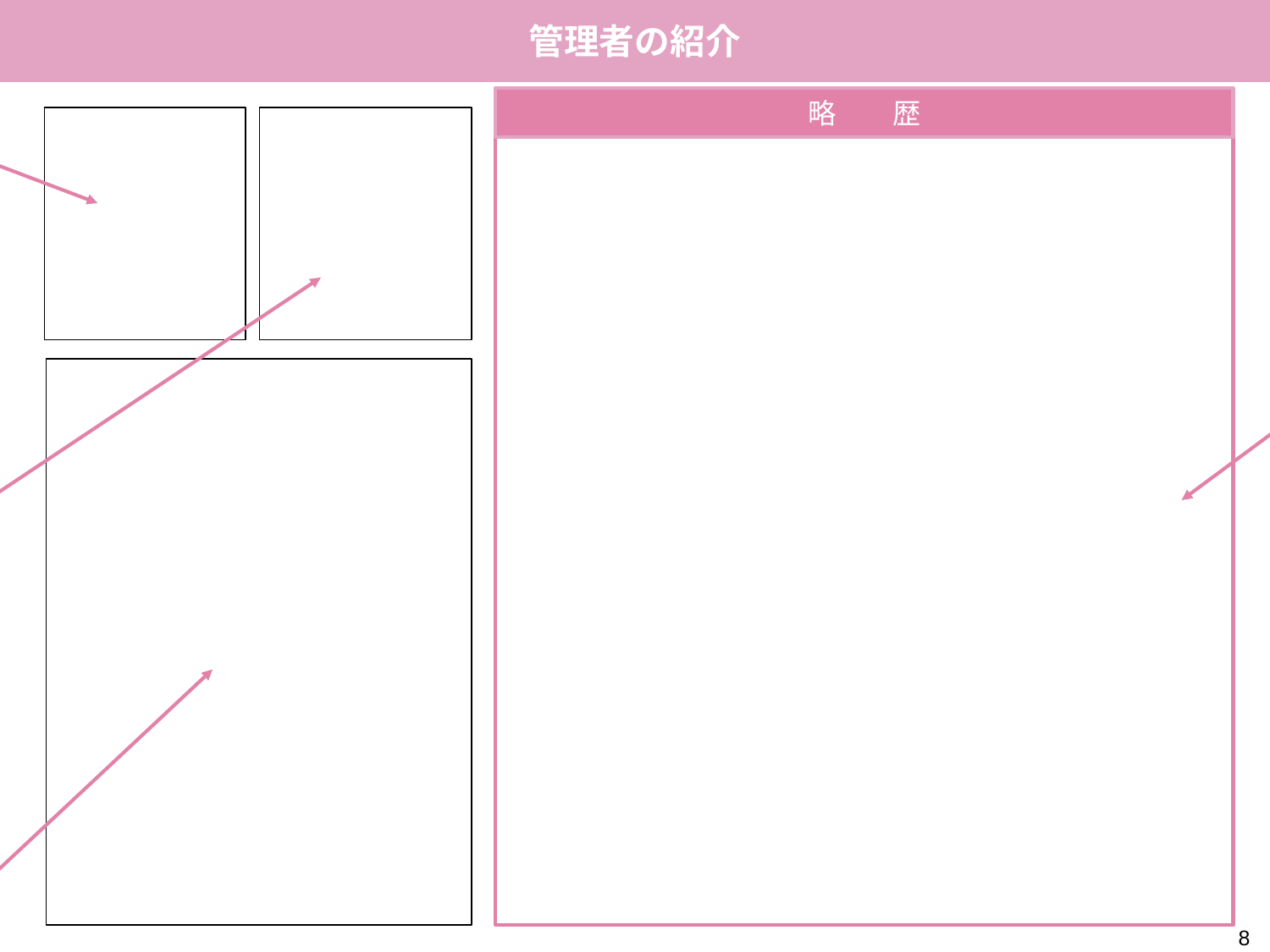

こちらに管理者様の顔写真を掲載ください

(1)上部リボンのある挿入ボタンを押す
(2)画像を押す
(3)貼り付けたい写真を選択して挿入ボタンを押す
(4)スライドに張り付けられた写真を配置したい場所に移動させる
(5)大きさを変更する場合は、写真四つ角のいずれかを、Shift+altキーを押しながら大きさを調節する
管理者の紹介
任意
略　　歴

可能な範囲で、管理者情報を記載ください。

こちらに貴所の管理者様の経歴を記載ください
※医療機関でのご経験等ありましたら、退院支援看護師の方々の安心感につながりますので、ぜひご記載ください

文字を入れたい
(1)上部“挿入”リボンから“テキストボックス”を押します
(2)横書きを選択します
(3)文字を入力したい場所へカーソルを移動させたのち、左クリックします。
(4)文字が入力できるようになります
こちらに管理者様の氏名・役職を記載ください

文字を入れたい
(1)上部“挿入”リボンから“テキストボックス”を押します
(2)横書きを選択します
(3)文字を入力したい場所へカーソルを移動させたのち、左クリックします。
(4)文字が入力できるようになります

こちらに管理者様と利用者様が交流されている写真を記載ください。

写真を入れる
(1)上部リボンのある挿入ボタンを押す
(2)画像を押す
(3)貼り付けたい写真を選択して挿入ボタンを押す
(4)スライドに張り付けられた写真を配置したい場所に移動させる
(5)大きさを変更する場合は、写真四つ角のいずれかを、Shift+altキーを押しながら大きさを調節する
8